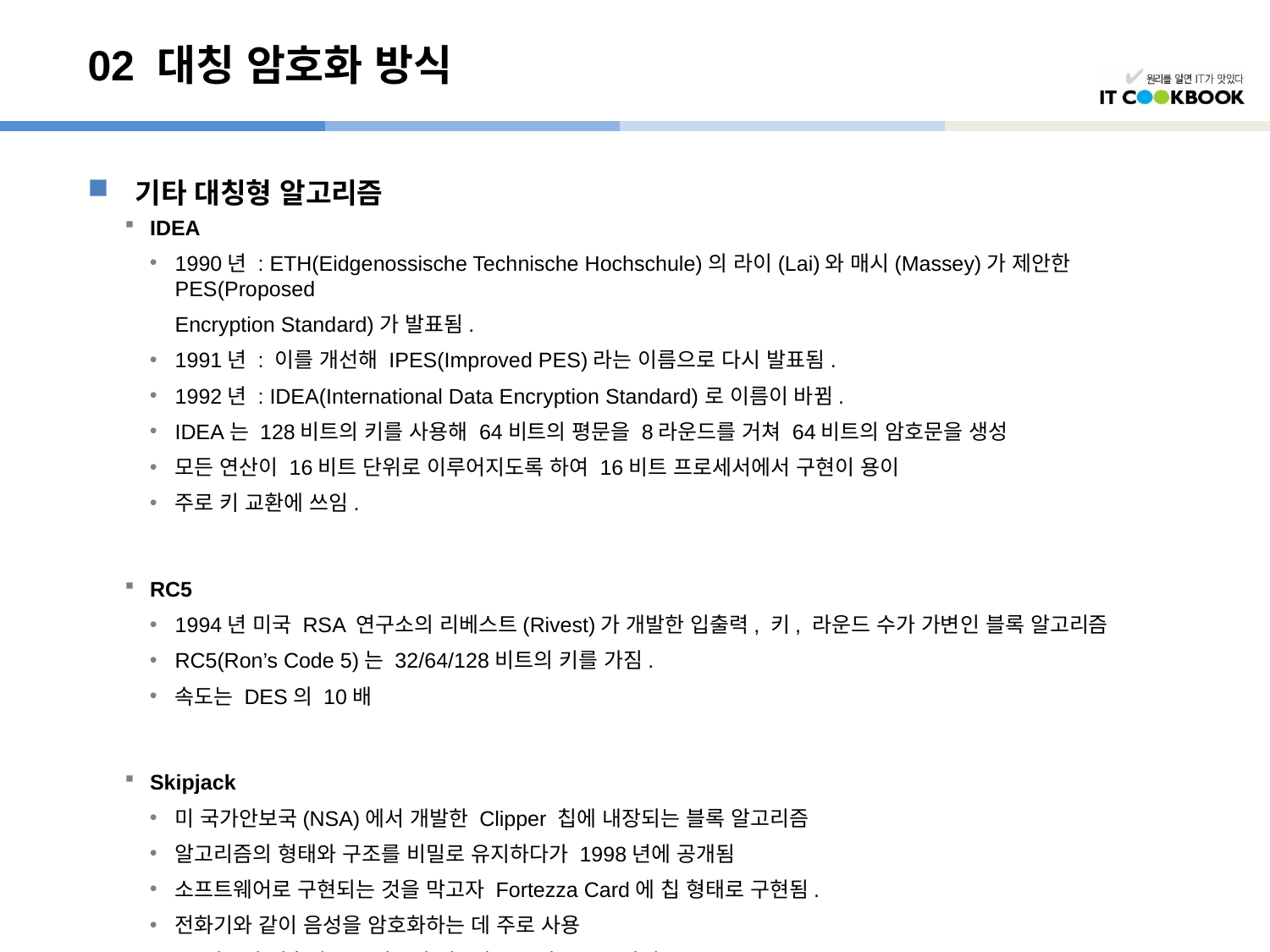

# 02 대칭 암호화 방식
기타 대칭형 알고리즘
IDEA
1990년 : ETH(Eidgenossische Technische Hochschule)의 라이(Lai)와 매시(Massey)가 제안한 PES(Proposed
	Encryption Standard)가 발표됨.
1991년 : 이를 개선해 IPES(Improved PES)라는 이름으로 다시 발표됨.
1992년 : IDEA(International Data Encryption Standard)로 이름이 바뀜.
IDEA는 128비트의 키를 사용해 64비트의 평문을 8라운드를 거쳐 64비트의 암호문을 생성
모든 연산이 16비트 단위로 이루어지도록 하여 16비트 프로세서에서 구현이 용이
주로 키 교환에 쓰임.

RC5
1994년 미국 RSA 연구소의 리베스트(Rivest)가 개발한 입출력, 키, 라운드 수가 가변인 블록 알고리즘
RC5(Ron’s Code 5)는 32/64/128비트의 키를 가짐.
속도는 DES의 10배

Skipjack
미 국가안보국(NSA)에서 개발한 Clipper 칩에 내장되는 블록 알고리즘
알고리즘의 형태와 구조를 비밀로 유지하다가 1998년에 공개됨
소프트웨어로 구현되는 것을 막고자 Fortezza Card에 칩 형태로 구현됨.
전화기와 같이 음성을 암호화하는 데 주로 사용
64비트의 입출력, 80비트의 키, 총 32라운드를 가짐.